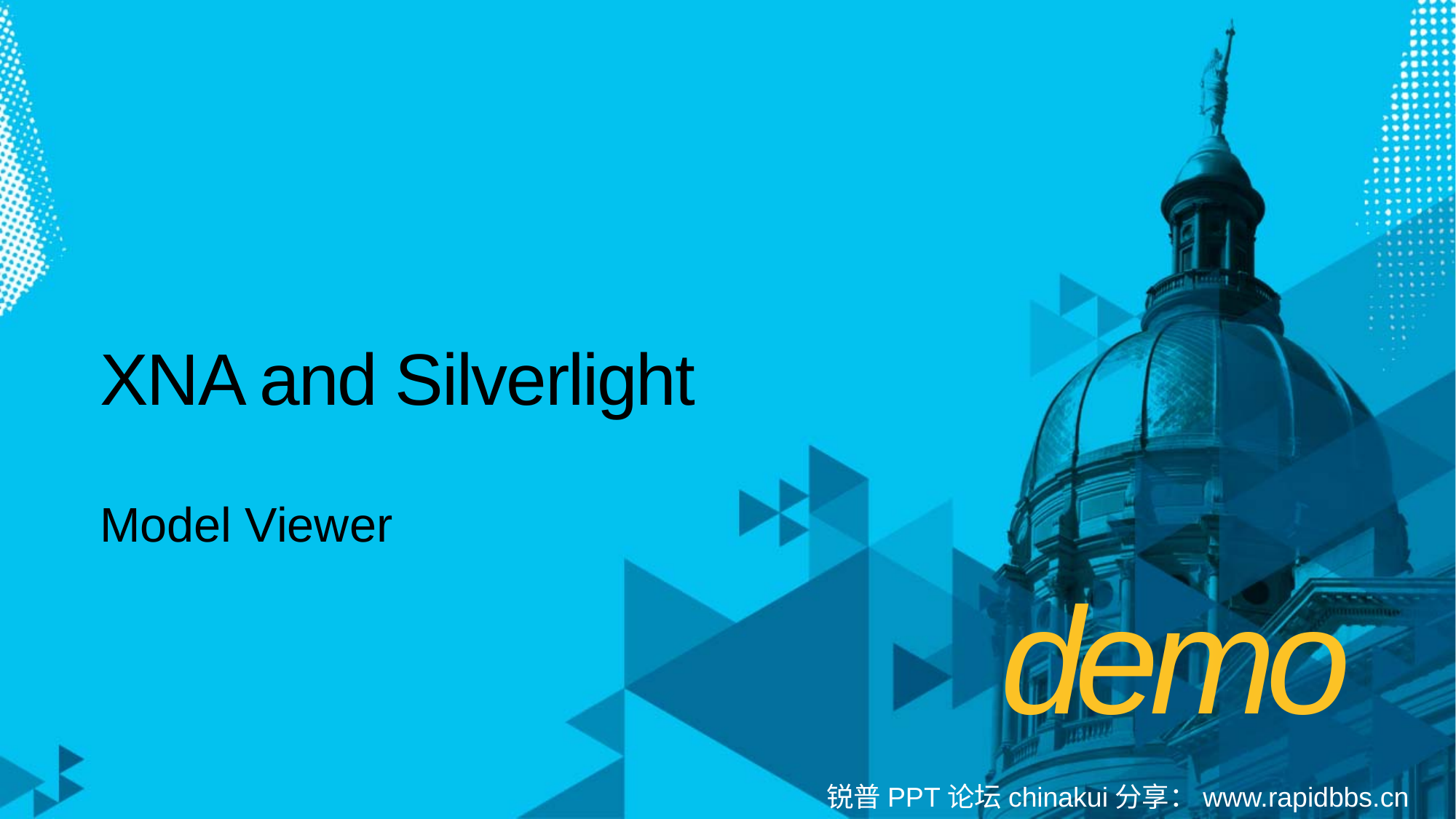

# XNA and Silverlight
Model Viewer
demo
锐普PPT论坛chinakui分享：www.rapidbbs.cn